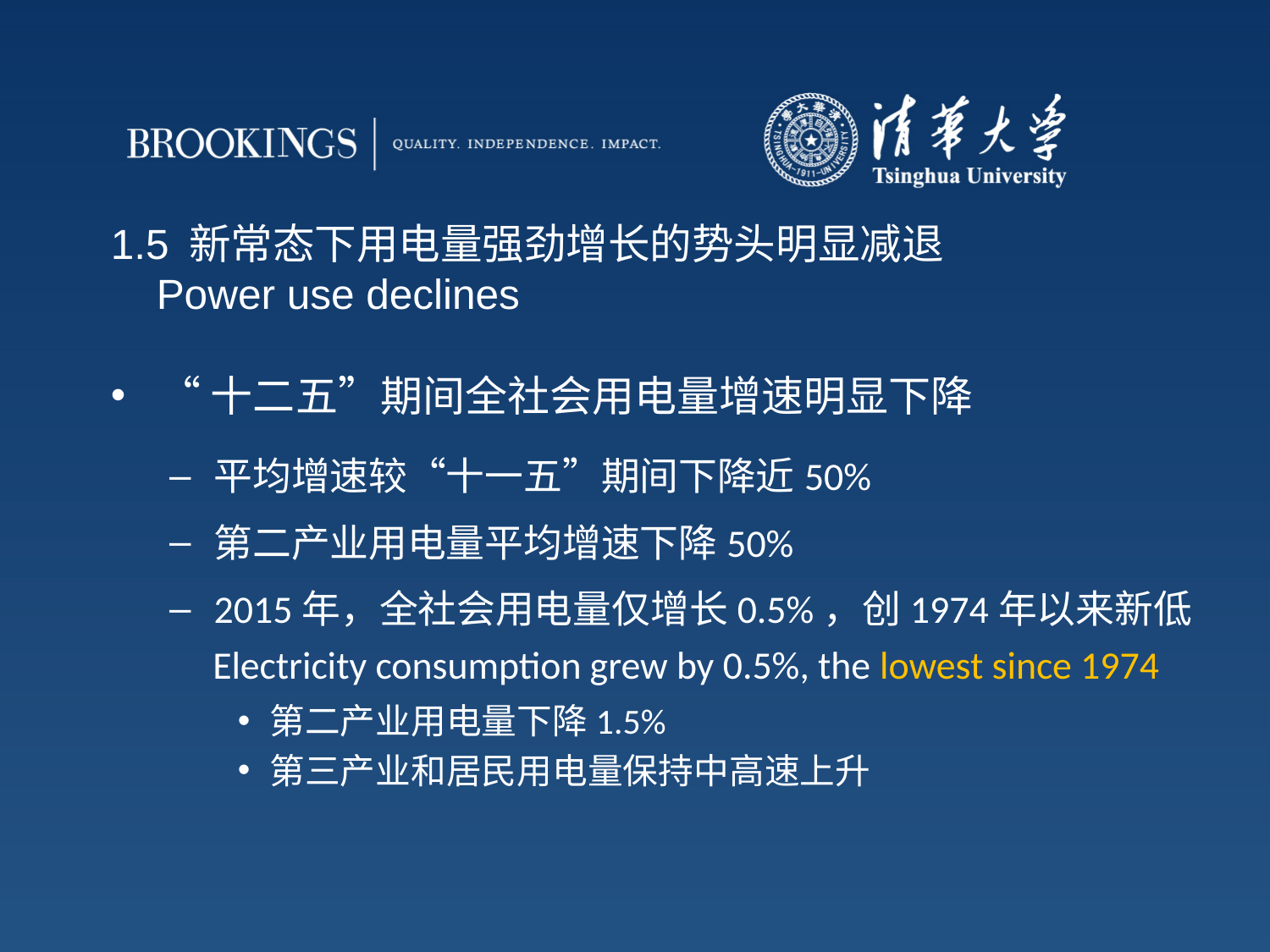

# 1.5 新常态下用电量强劲增长的势头明显减退 Power use declines
“十二五”期间全社会用电量增速明显下降

平均增速较“十一五”期间下降近50%
第二产业用电量平均增速下降50%
2015年，全社会用电量仅增长0.5%，创1974年以来新低
     Electricity consumption grew by 0.5%, the lowest since 1974

第二产业用电量下降1.5%
第三产业和居民用电量保持中高速上升